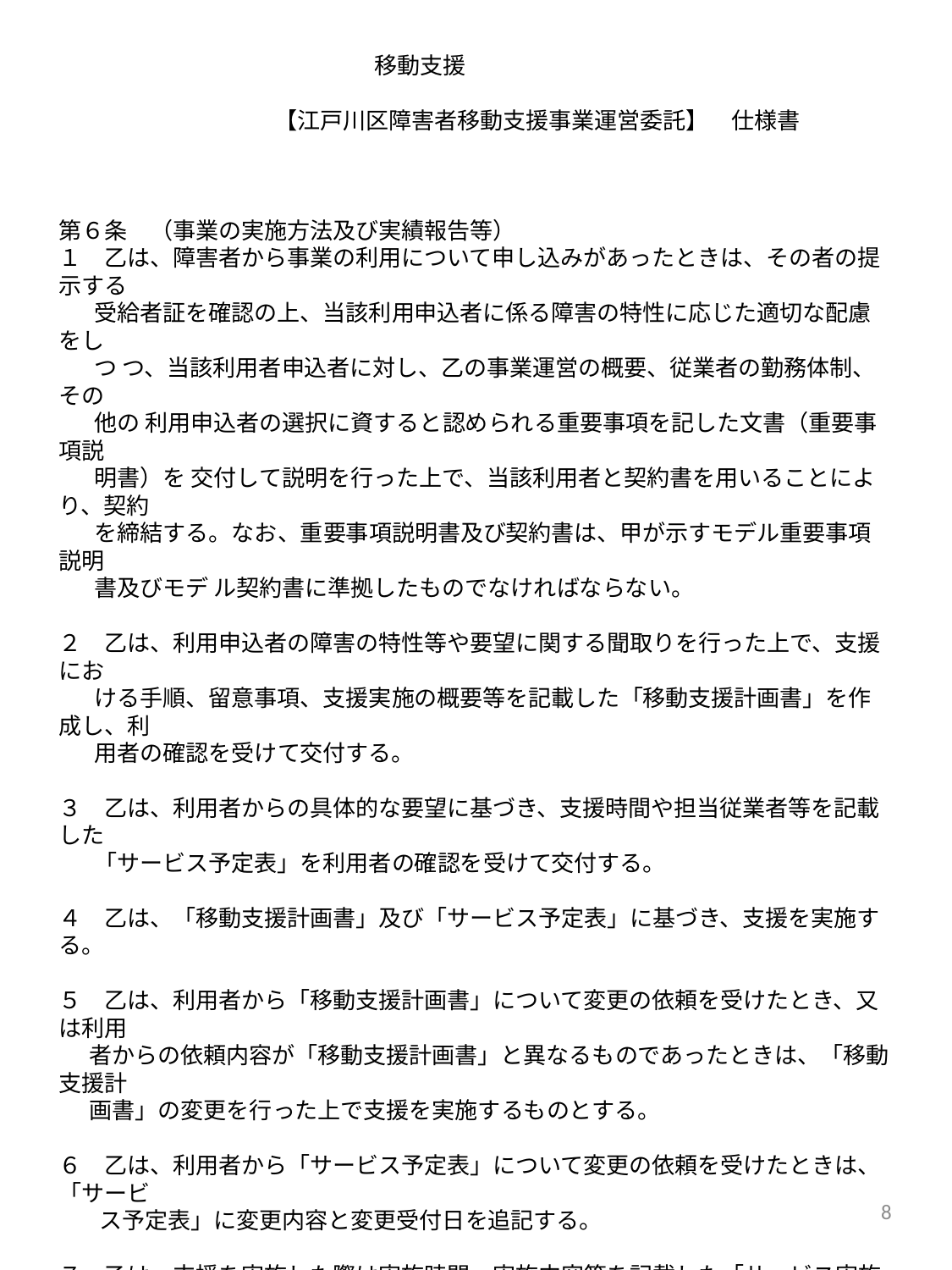

移動支援

　　　　　　　　　  【江戸川区障害者移動支援事業運営委託】　仕様書

第６条　（事業の実施方法及び実績報告等）
１　乙は、障害者から事業の利用について申し込みがあったときは、その者の提示する
      受給者証を確認の上、当該利用申込者に係る障害の特性に応じた適切な配慮をし
      つ つ、当該利用者申込者に対し、乙の事業運営の概要、従業者の勤務体制、その
      他の 利用申込者の選択に資すると認められる重要事項を記した文書（重要事項説
      明書）を 交付して説明を行った上で、当該利用者と契約書を用いることにより、契約
      を締結する。なお、重要事項説明書及び契約書は、甲が示すモデル重要事項説明
      書及びモデ ル契約書に準拠したものでなければならない。

２　乙は、利用申込者の障害の特性等や要望に関する聞取りを行った上で、支援にお
      ける手順、留意事項、支援実施の概要等を記載した「移動支援計画書」を作成し、利
      用者の確認を受けて交付する。

３　乙は、利用者からの具体的な要望に基づき、支援時間や担当従業者等を記載した
      「サービス予定表」を利用者の確認を受けて交付する。

４　乙は、「移動支援計画書」及び「サービス予定表」に基づき、支援を実施する。

５　乙は、利用者から「移動支援計画書」について変更の依頼を受けたとき、又は利用
     者からの依頼内容が「移動支援計画書」と異なるものであったときは、「移動支援計
     画書」の変更を行った上で支援を実施するものとする。

６　乙は、利用者から「サービス予定表」について変更の依頼を受けたときは、「サービ
       ス予定表」に変更内容と変更受付日を追記する。

７　乙は、支援を実施した際は実施時間、実施内容等を記載した「サービス実施記録」を
      作成し、支援実施の都度、利用者から確認の押印を受ける。

８　乙は、支援の実施状況を、甲が定める「サービス提供実績記録票」により、月ごとに
      甲に報告するものとする。

乙＝事業者
甲＝区

8